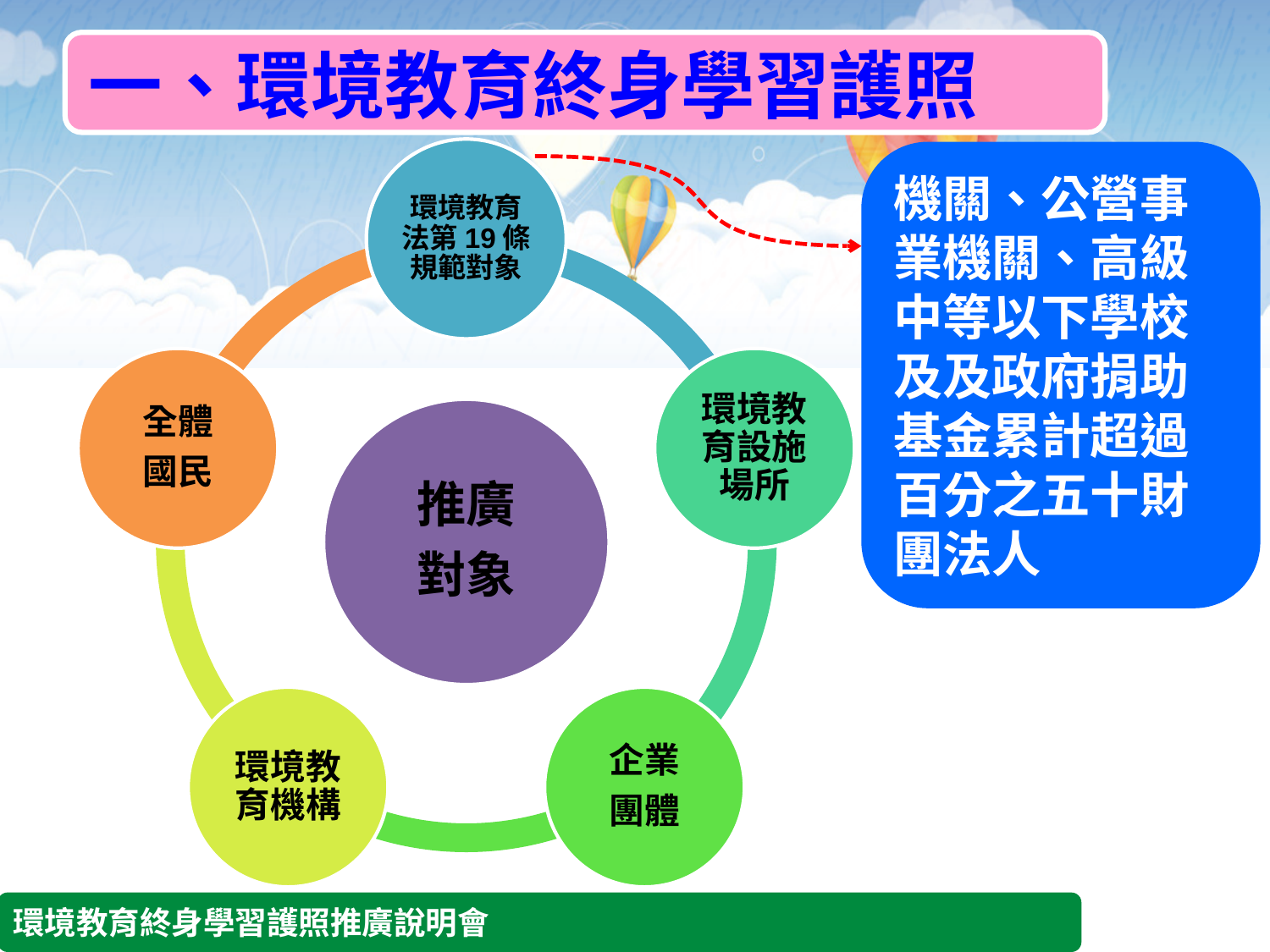

# 一、環境教育終身學習護照
推廣
對象
環境教育法第19條規範對象
環境教育設施場所
企業
團體
環境教育機構
全體
國民
機關、公營事業機關、高級中等以下學校及及政府捐助基金累計超過百分之五十財團法人